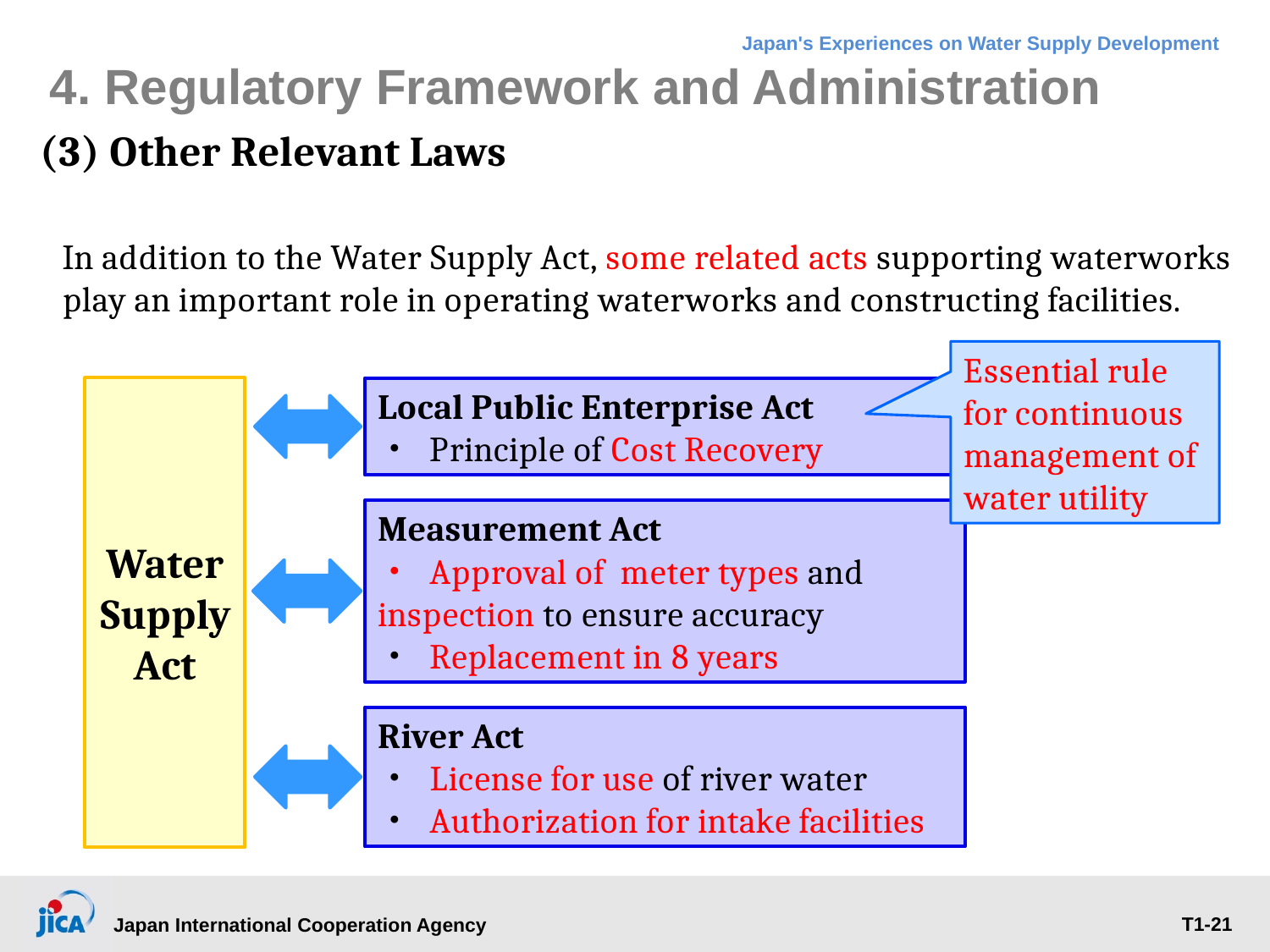

4. Regulatory Framework and Administration
(3) Other Relevant Laws

In addition to the Water Supply Act, some related acts supporting waterworks play an important role in operating waterworks and constructing facilities.
Essential rule for continuous management of water utility
Local Public Enterprise Act
・ Principle of Cost Recovery
Water Supply Act

Measurement Act
・ Approval of  meter types and inspection to ensure accuracy
・ Replacement in 8 years

River Act
・ License for use of river water
・ Authorization for intake facilities